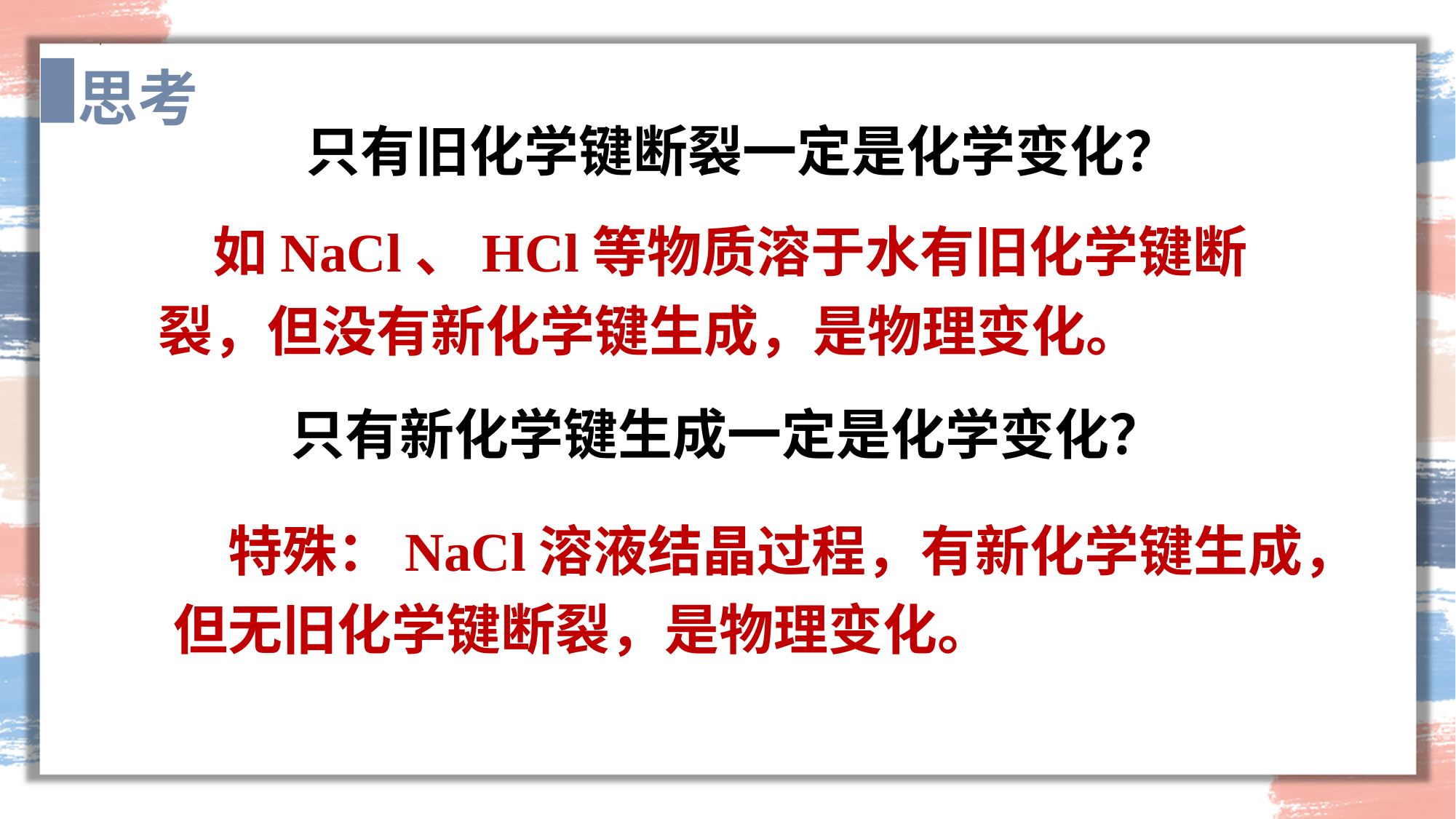

思考

只有旧化学键断裂一定是化学变化？
如NaCl、HCl等物质溶于水有旧化学键断裂，但没有新化学键生成，是物理变化。
只有新化学键生成一定是化学变化？
特殊：NaCl溶液结晶过程，有新化学键生成，但无旧化学键断裂，是物理变化。